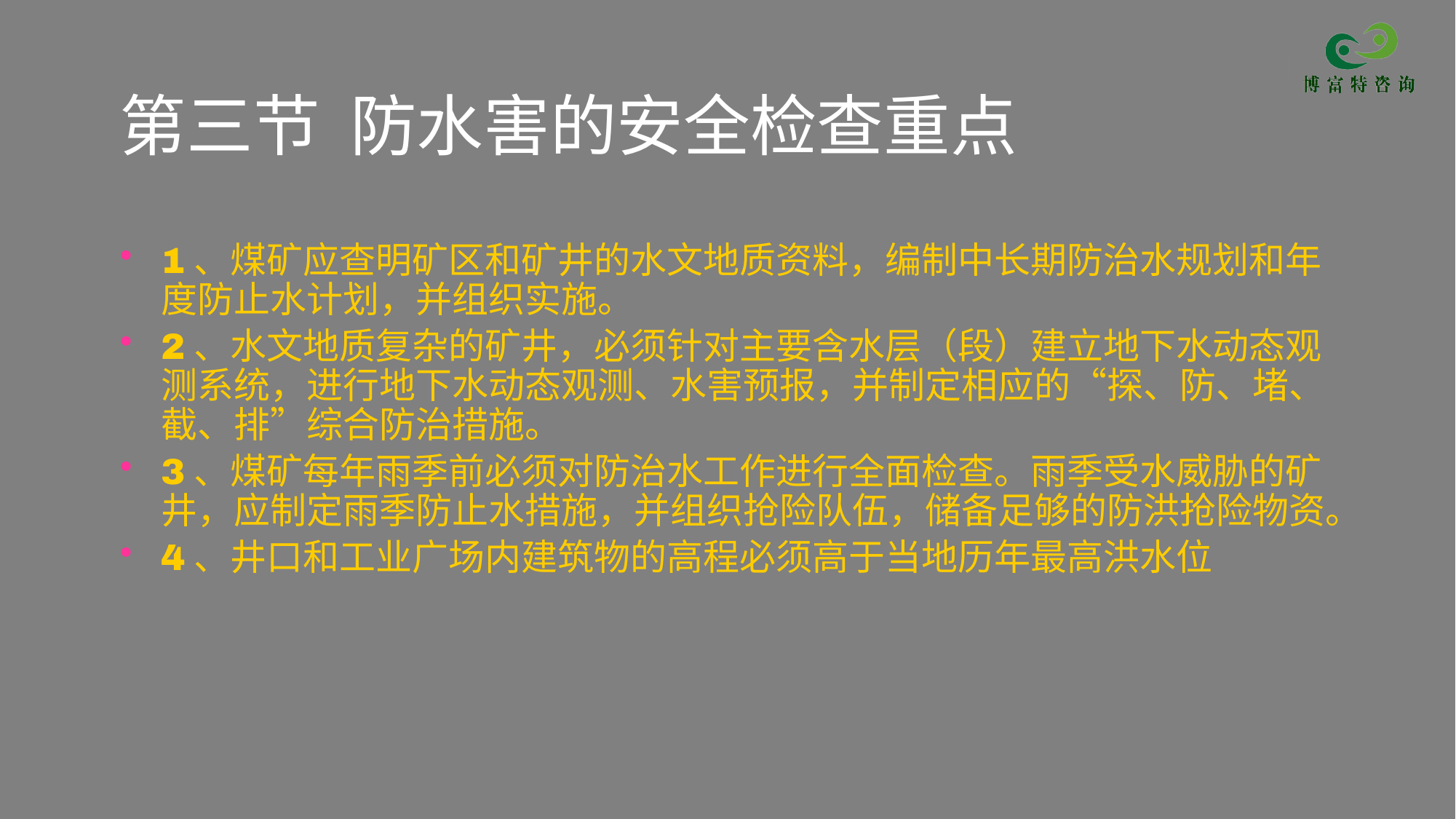

# 第三节  防水害的安全检查重点
1、煤矿应查明矿区和矿井的水文地质资料，编制中长期防治水规划和年度防止水计划，并组织实施。
2、水文地质复杂的矿井，必须针对主要含水层（段）建立地下水动态观测系统，进行地下水动态观测、水害预报，并制定相应的“探、防、堵、截、排”综合防治措施。
3、煤矿每年雨季前必须对防治水工作进行全面检查。雨季受水威胁的矿井，应制定雨季防止水措施，并组织抢险队伍，储备足够的防洪抢险物资。
4、井口和工业广场内建筑物的高程必须高于当地历年最高洪水位